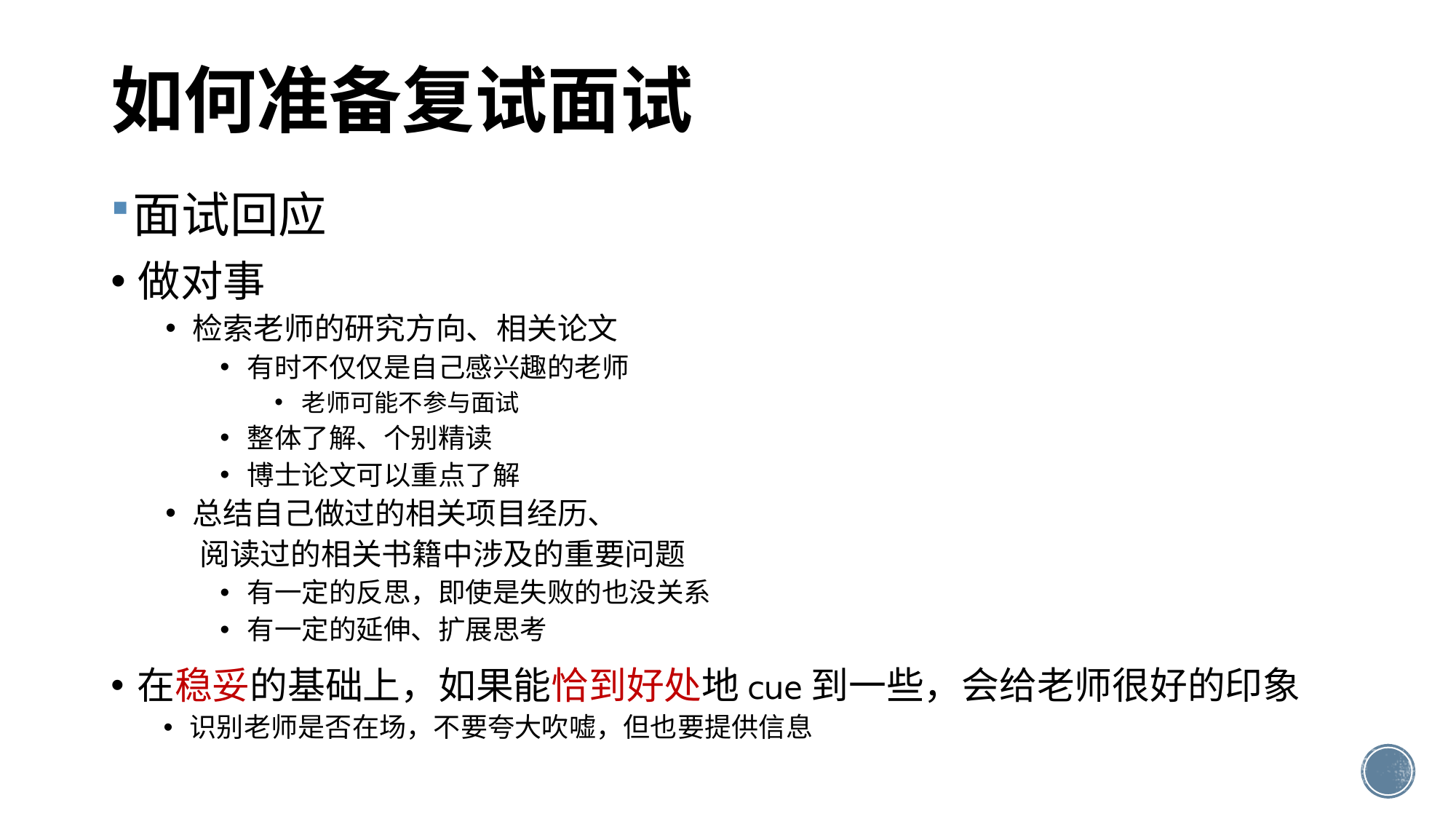

# 如何准备复试面试
面试回应
做对事
检索老师的研究方向、相关论文
有时不仅仅是自己感兴趣的老师
老师可能不参与面试
整体了解、个别精读
博士论文可以重点了解
总结自己做过的相关项目经历、
    阅读过的相关书籍中涉及的重要问题
有一定的反思，即使是失败的也没关系
有一定的延伸、扩展思考
在稳妥的基础上，如果能恰到好处地cue到一些，会给老师很好的印象
识别老师是否在场，不要夸大吹嘘，但也要提供信息